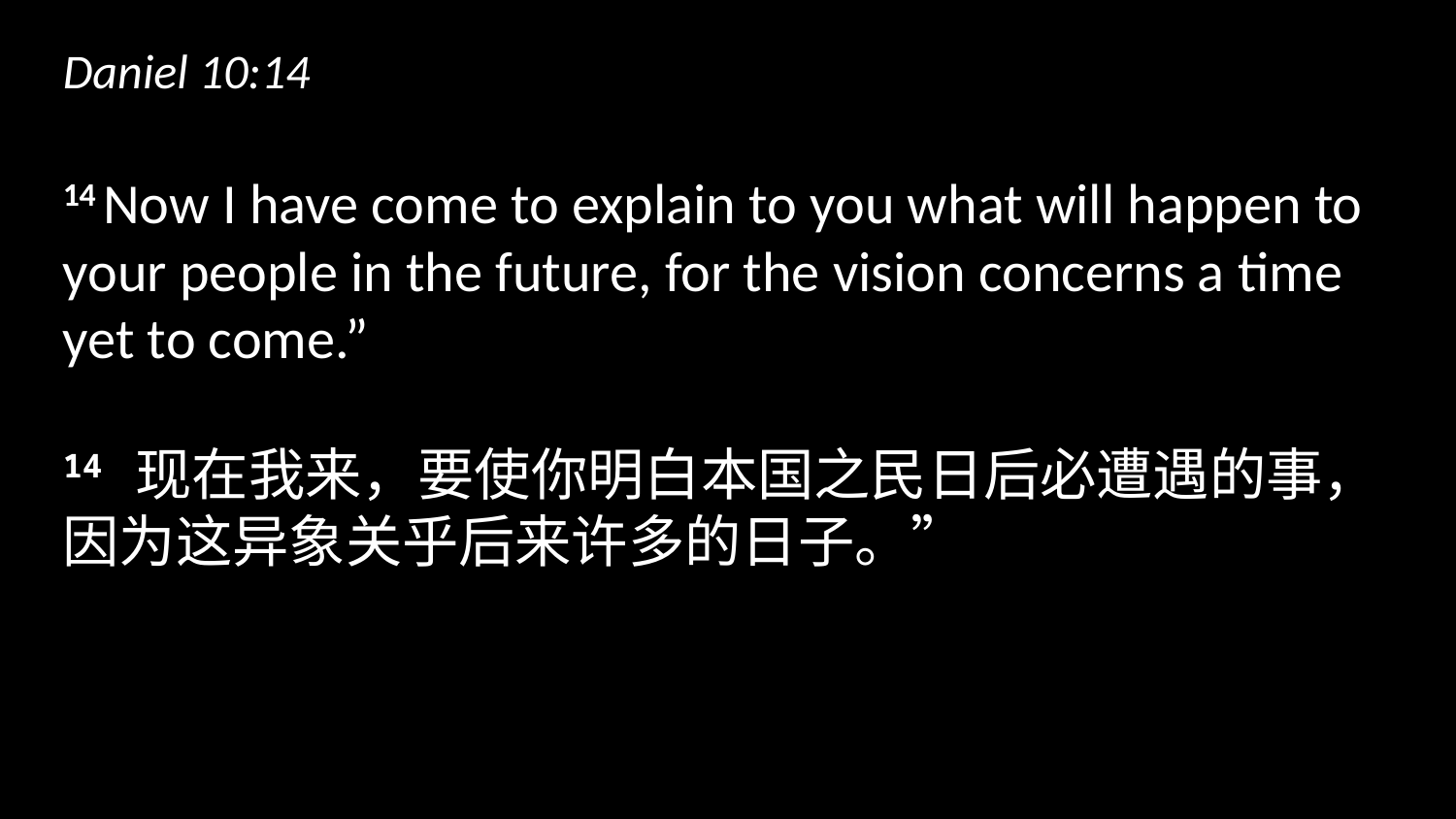

Daniel 10:14

14 Now I have come to explain to you what will happen to your people in the future, for the vision concerns a time yet to come.”

14 现在我来，要使你明白本国之民日后必遭遇的事，因为这异象关乎后来许多的日子。”